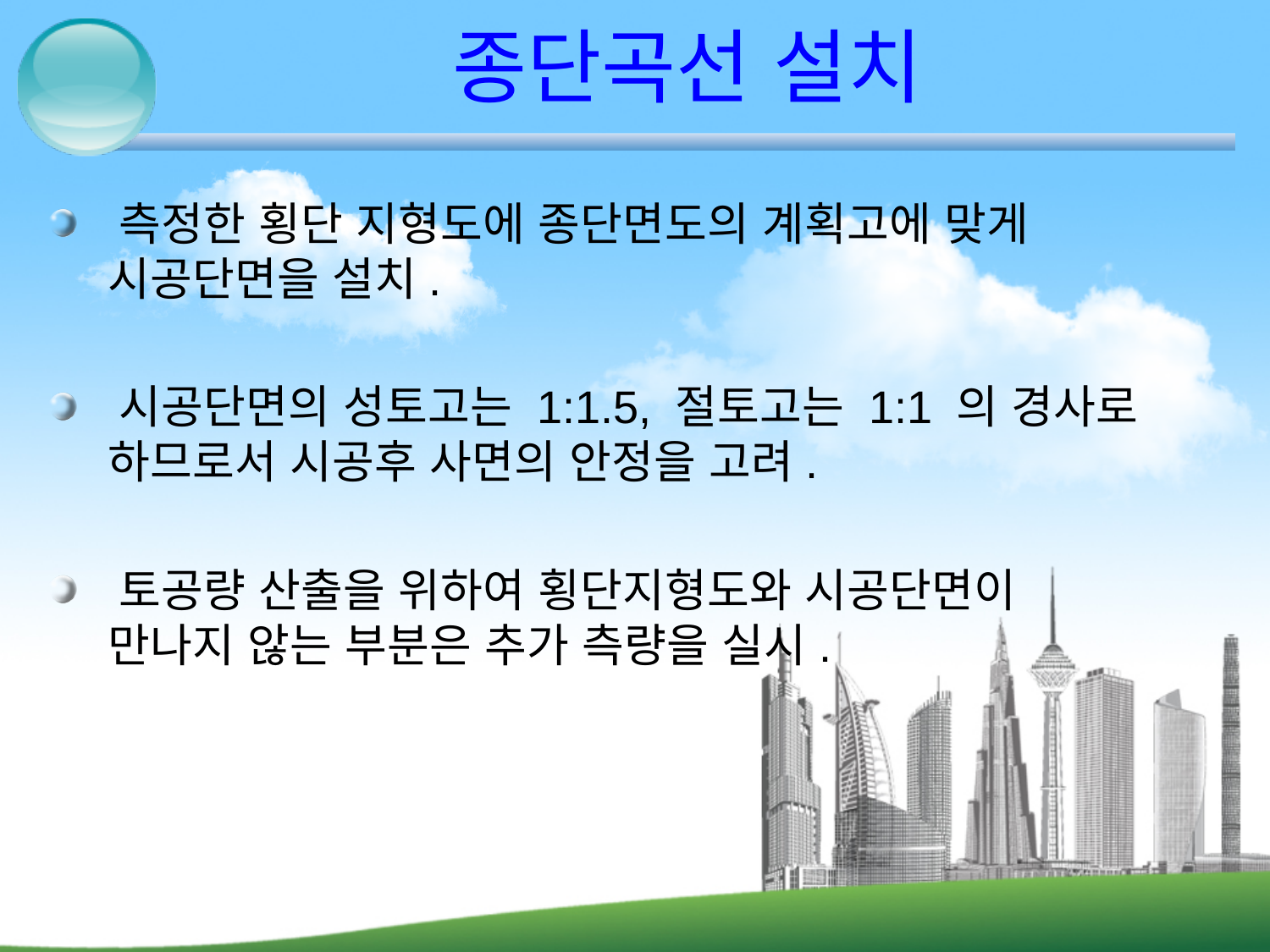

# 종단곡선 설치
 측정한 횡단 지형도에 종단면도의 계획고에 맞게
 시공단면을 설치.

 시공단면의 성토고는 1:1.5, 절토고는 1:1 의 경사로
 하므로서 시공후 사면의 안정을 고려.

 토공량 산출을 위하여 횡단지형도와 시공단면이
 만나지 않는 부분은 추가 측량을 실시.